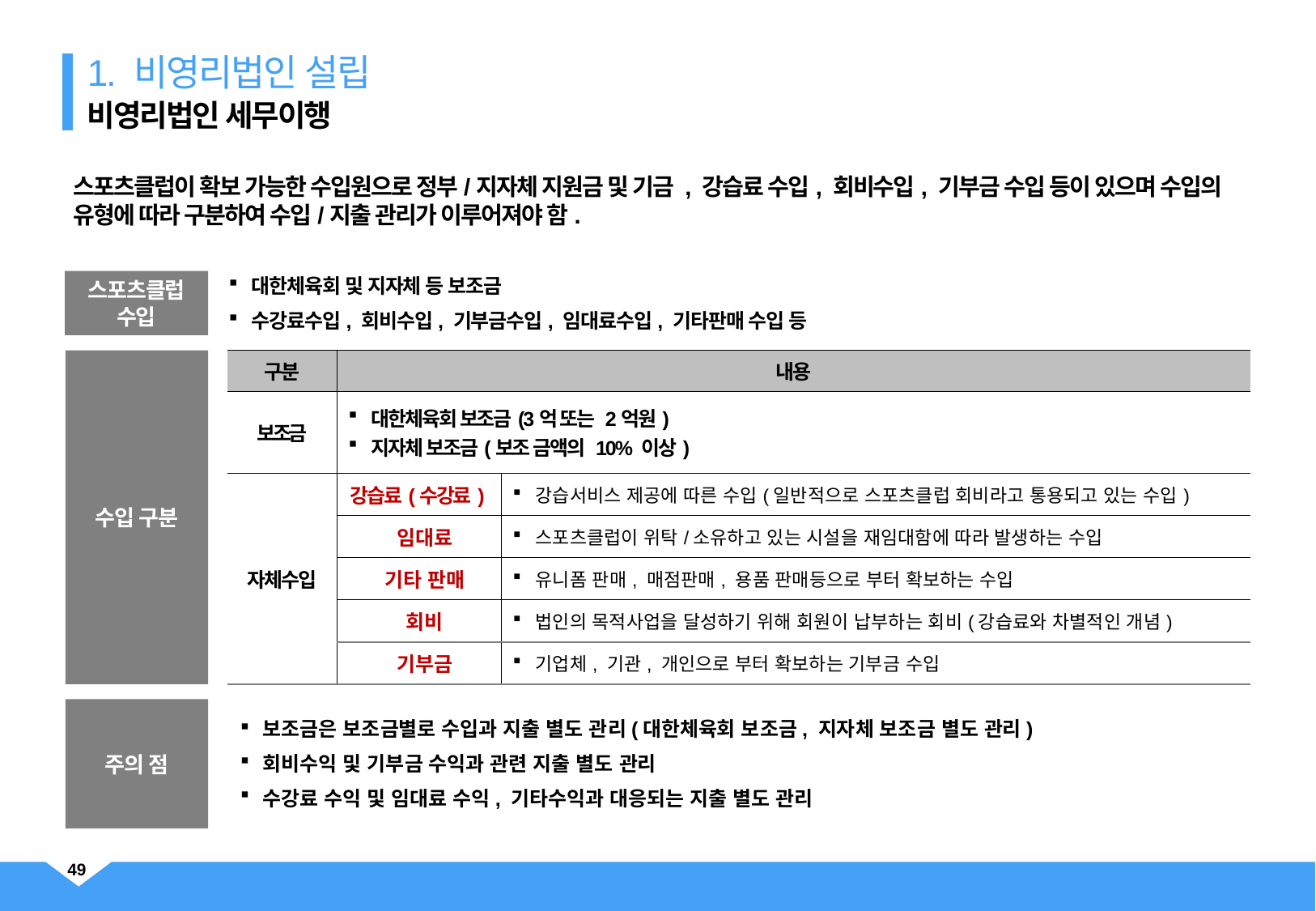

1. 비영리법인 설립
비영리법인 세무이행
스포츠클럽이 확보 가능한 수입원으로 정부/지자체 지원금 및 기금 , 강습료 수입, 회비수입, 기부금 수입 등이 있으며 수입의 유형에 따라 구분하여 수입/지출 관리가 이루어져야 함.
대한체육회 및 지자체 등 보조금
수강료수입, 회비수입, 기부금수입, 임대료수입, 기타판매 수입 등
스포츠클럽
수입
수입 구분
| 구분 | 내용 |  |  |
| --- | --- | --- | --- |
| 보조금 | 대한체육회 보조금(3억 또는 2억원) 지자체 보조금(보조 금액의 10% 이상) |  |  |
| 자체수입 | 강습료(수강료) | 강습서비스 제공에 따른 수입(일반적으로 스포츠클럽 회비라고 통용되고 있는 수입) |  |
|  | 임대료 | 스포츠클럽이 위탁/소유하고 있는 시설을 재임대함에 따라 발생하는 수입 |  |
|  | 기타 판매 | 유니폼 판매, 매점판매, 용품 판매등으로 부터 확보하는 수입 |  |
|  | 회비 | 법인의 목적사업을 달성하기 위해 회원이 납부하는 회비(강습료와 차별적인 개념) |  |
|  | 기부금 | 기업체, 기관, 개인으로 부터 확보하는 기부금 수입 |  |
주의 점
보조금은 보조금별로 수입과 지출 별도 관리(대한체육회 보조금, 지자체 보조금 별도 관리)
회비수익 및 기부금 수익과 관련 지출 별도 관리
수강료 수익 및 임대료 수익, 기타수익과 대응되는 지출 별도 관리